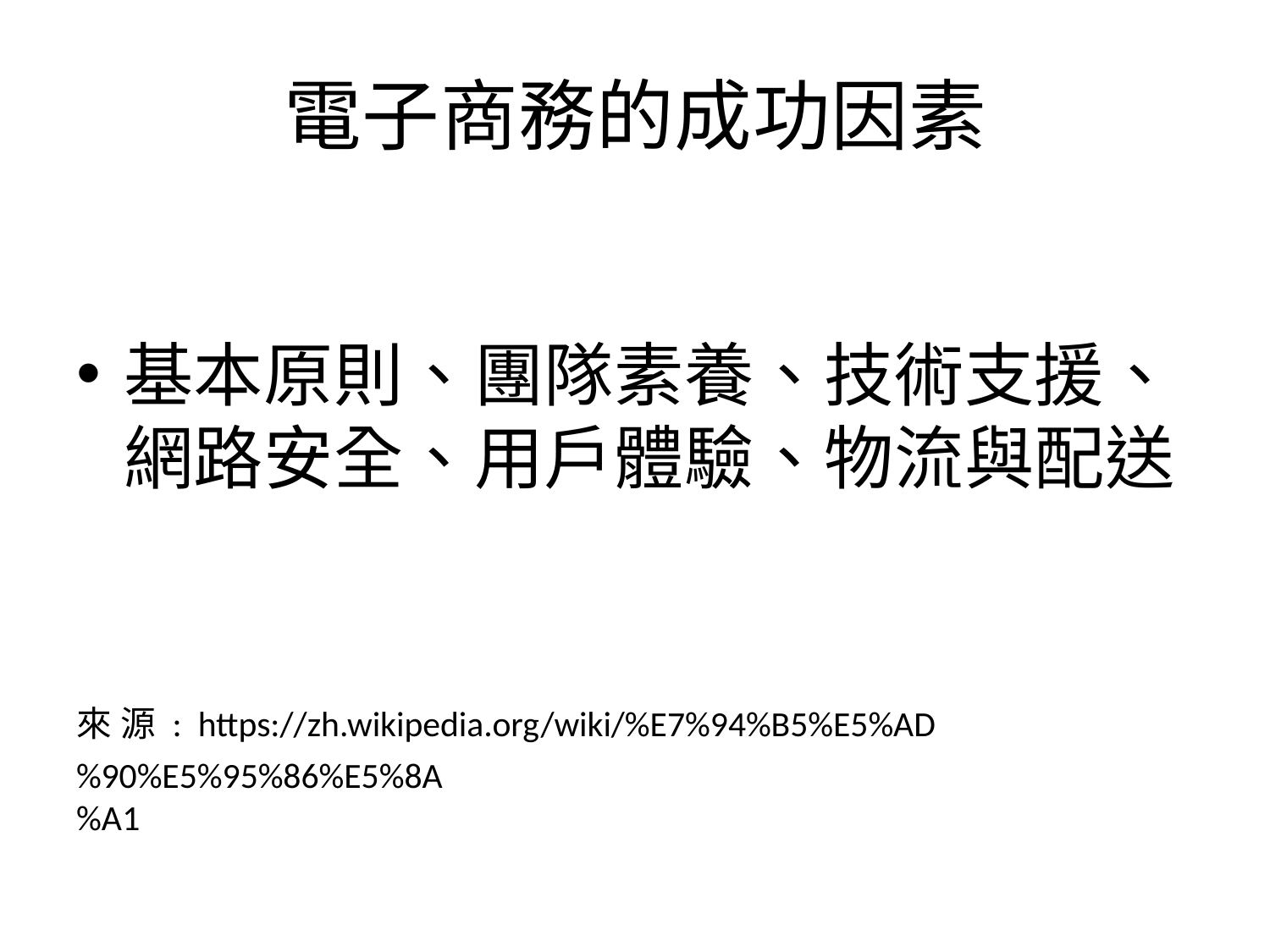

# 電子商務的成功因素
基本原則、團隊素養、技術支援、 網路安全、用戶體驗、物流與配送
來 源 :  https://zh.wikipedia.org/wiki/%E7%94%B5%E5%AD%90%E5%95%86%E5%8A
%A1